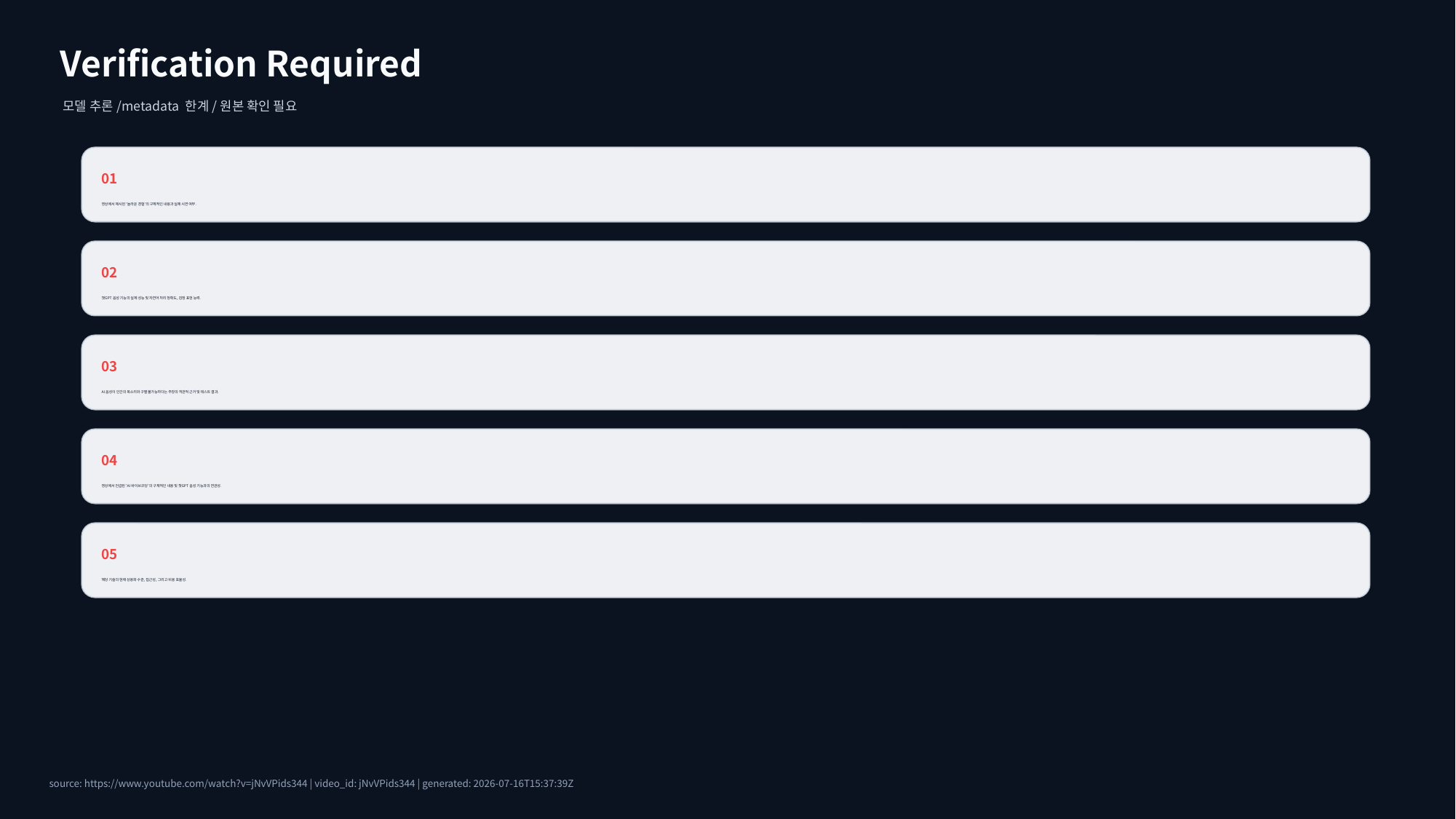

Verification Required
모델 추론/metadata 한계/원본 확인 필요

01
영상에서 제시된 '놀라운 경험'의 구체적인 내용과 실제 시연 여부.

02
챗GPT 음성 기능의 실제 성능 및 자연어 처리 정확도, 감정 표현 능력.

03
AI 음성이 인간의 목소리와 구별 불가능하다는 주장의 객관적 근거 및 테스트 결과.

04
영상에서 언급된 'AI 바이브코딩'의 구체적인 내용 및 챗GPT 음성 기능과의 연관성.

05
해당 기술의 현재 상용화 수준, 접근성, 그리고 비용 효율성.
source: https://www.youtube.com/watch?v=jNvVPids344 | video_id: jNvVPids344 | generated: 2026-07-16T15:37:39Z